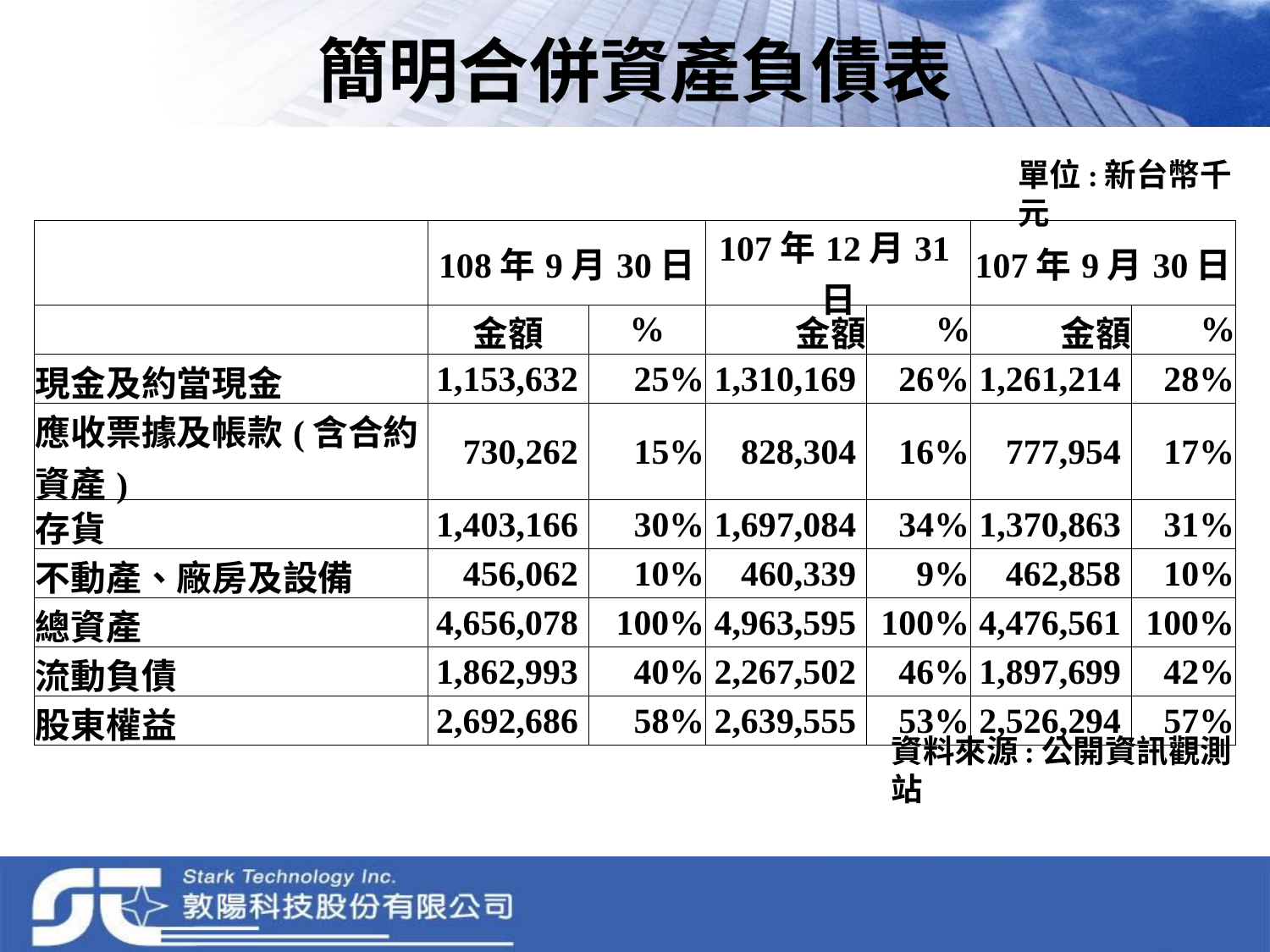

# 簡明合併資產負債表
單位:新台幣千元
|  | 108年9月30日 |  | 107年12月31日 |  | 107年9月30日 |  |
| --- | --- | --- | --- | --- | --- | --- |
|  | 金額 | % | 金額 | % | 金額 | % |
| 現金及約當現金 | 1,153,632 | 25% | 1,310,169 | 26% | 1,261,214 | 28% |
| 應收票據及帳款(含合約資產) | 730,262 | 15% | 828,304 | 16% | 777,954 | 17% |
| 存貨 | 1,403,166 | 30% | 1,697,084 | 34% | 1,370,863 | 31% |
| 不動產、廠房及設備 | 456,062 | 10% | 460,339 | 9% | 462,858 | 10% |
| 總資產 | 4,656,078 | 100% | 4,963,595 | 100% | 4,476,561 | 100% |
| 流動負債 | 1,862,993 | 40% | 2,267,502 | 46% | 1,897,699 | 42% |
| 股東權益 | 2,692,686 | 58% | 2,639,555 | 53% | 2,526,294 | 57% |
資料來源:公開資訊觀測站